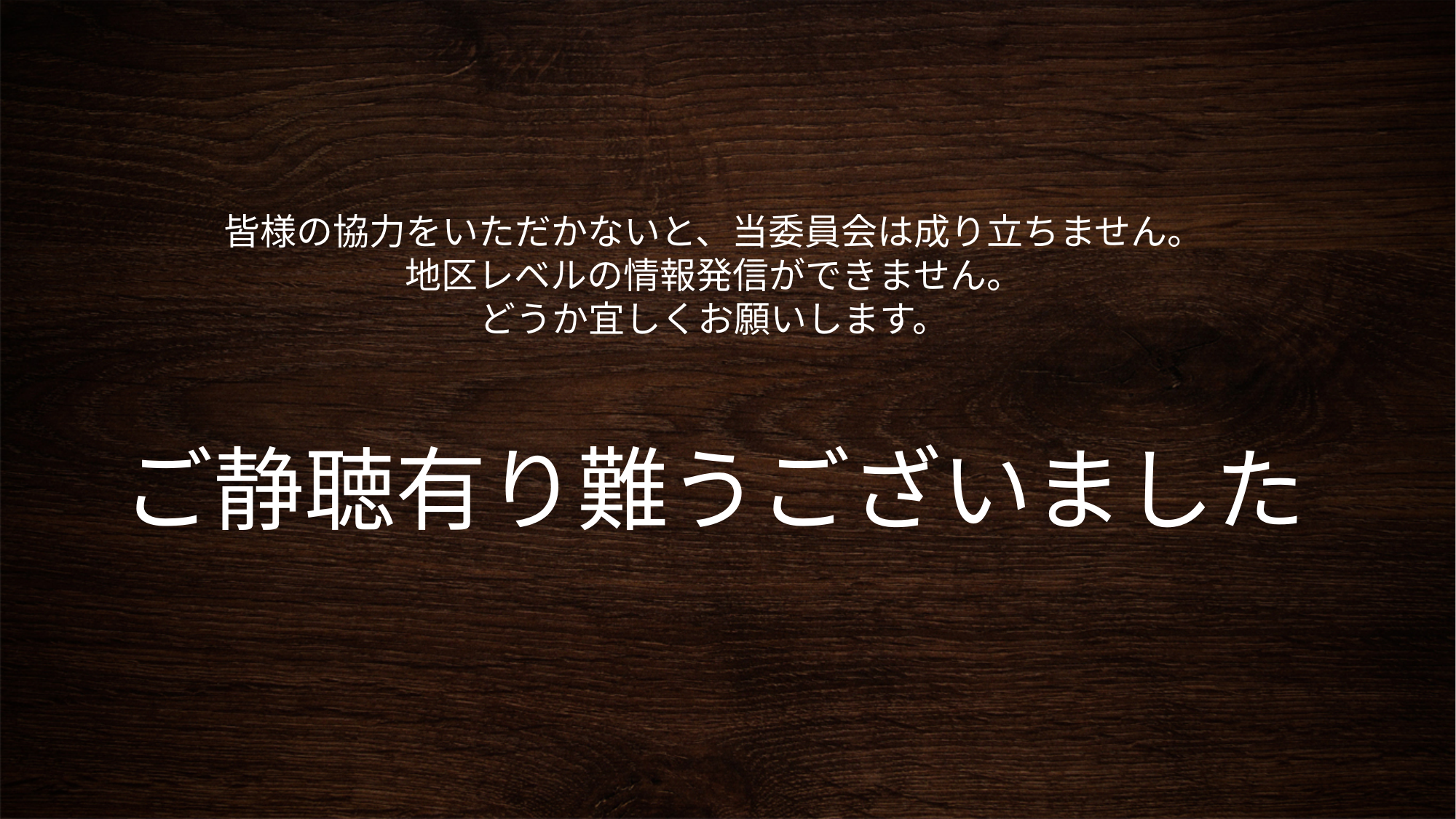

皆様の協力をいただかないと、当委員会は成り立ちません。
地区レベルの情報発信ができません。
どうか宜しくお願いします。
ご静聴有り難うございました